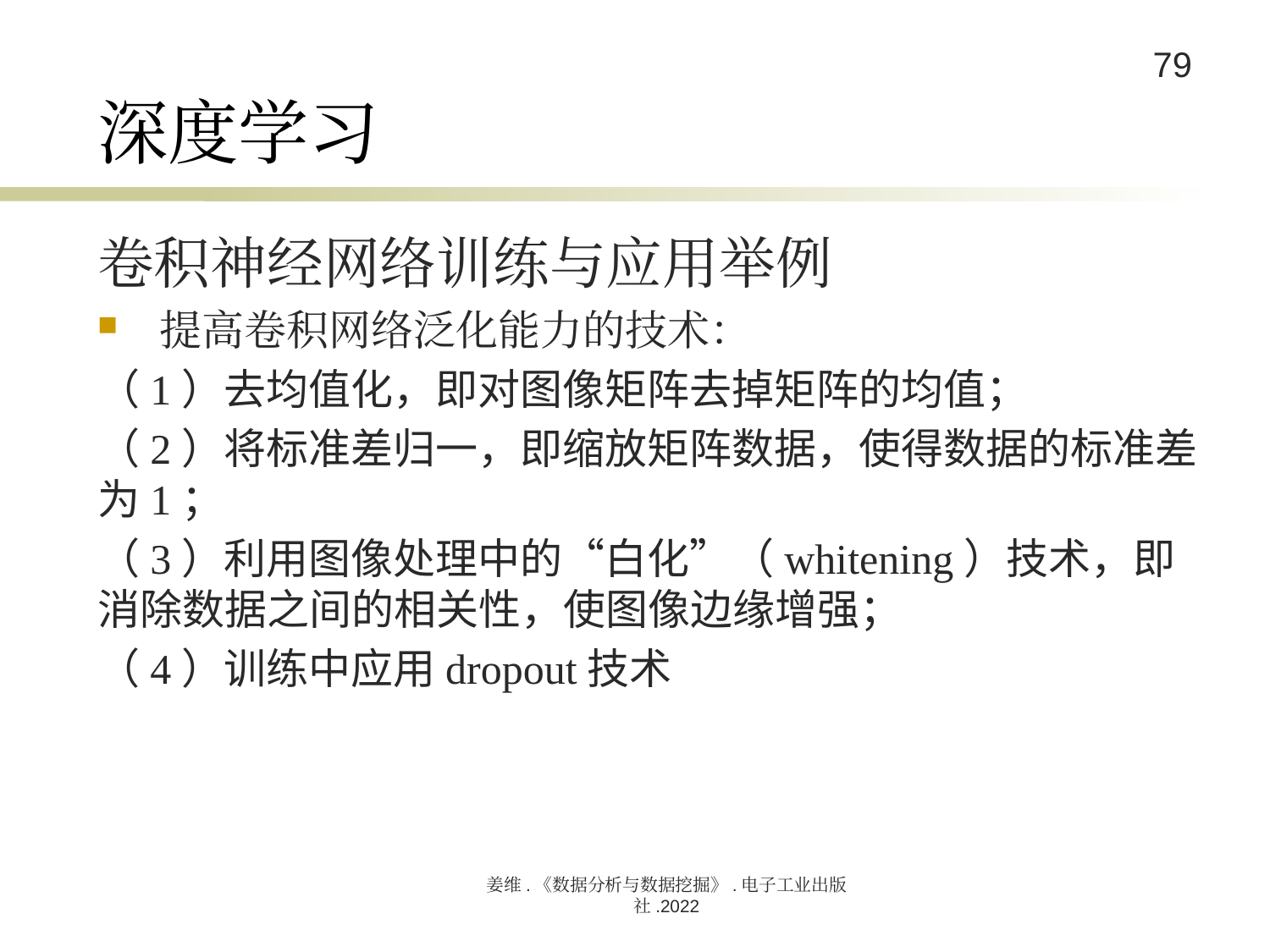

# 深度学习
卷积神经网络训练与应用举例
提高卷积网络泛化能力的技术：
（1）去均值化，即对图像矩阵去掉矩阵的均值；
（2）将标准差归一，即缩放矩阵数据，使得数据的标准差为1；
（3）利用图像处理中的“白化”（whitening）技术，即消除数据之间的相关性，使图像边缘增强；
（4）训练中应用dropout技术

姜维.《数据分析与数据挖掘》.电子工业出版社.2022